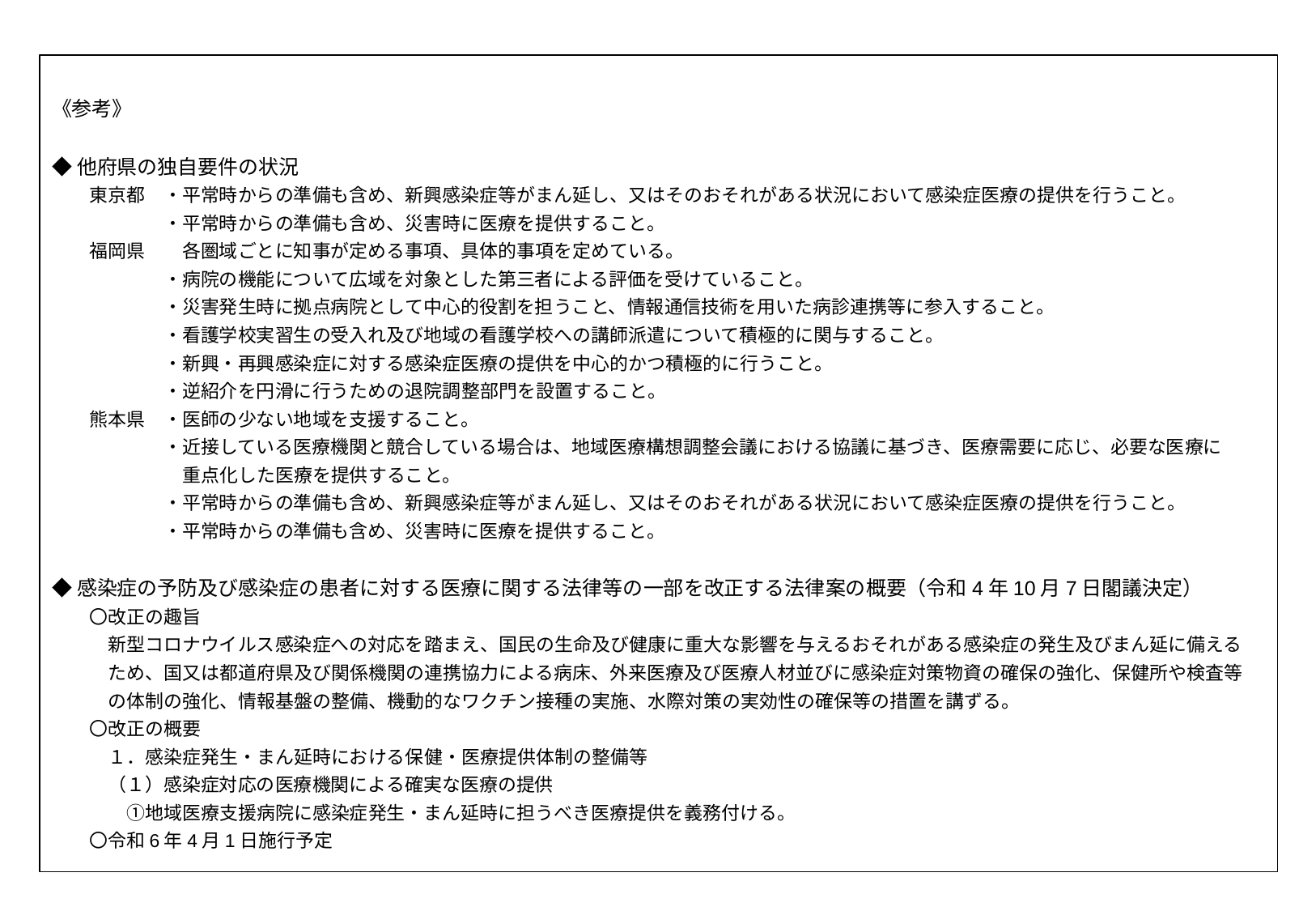

《参考》

◆他府県の独自要件の状況
　　東京都　・平常時からの準備も含め、新興感染症等がまん延し、又はそのおそれがある状況において感染症医療の提供を行うこと。
　　　　　　・平常時からの準備も含め、災害時に医療を提供すること。
　　福岡県　　各圏域ごとに知事が定める事項、具体的事項を定めている。
　　　　　　・病院の機能について広域を対象とした第三者による評価を受けていること。
　　　　　　・災害発生時に拠点病院として中心的役割を担うこと、情報通信技術を用いた病診連携等に参入すること。
　　　　　　・看護学校実習生の受入れ及び地域の看護学校への講師派遣について積極的に関与すること。
　　　　　　・新興・再興感染症に対する感染症医療の提供を中心的かつ積極的に行うこと。
　　　　　　・逆紹介を円滑に行うための退院調整部門を設置すること。
　　熊本県　・医師の少ない地域を支援すること。
　　　　　　・近接している医療機関と競合している場合は、地域医療構想調整会議における協議に基づき、医療需要に応じ、必要な医療に
　　　　　　　重点化した医療を提供すること。
　　　　　　・平常時からの準備も含め、新興感染症等がまん延し、又はそのおそれがある状況において感染症医療の提供を行うこと。
　　　　　　・平常時からの準備も含め、災害時に医療を提供すること。

◆感染症の予防及び感染症の患者に対する医療に関する法律等の一部を改正する法律案の概要（令和4年10月7日閣議決定）
　　〇改正の趣旨
　　　新型コロナウイルス感染症への対応を踏まえ、国民の生命及び健康に重大な影響を与えるおそれがある感染症の発生及びまん延に備える
　　　ため、国又は都道府県及び関係機関の連携協力による病床、外来医療及び医療人材並びに感染症対策物資の確保の強化、保健所や検査等
　　　の体制の強化、情報基盤の整備、機動的なワクチン接種の実施、水際対策の実効性の確保等の措置を講ずる。
　　〇改正の概要
　　　１．感染症発生・まん延時における保健・医療提供体制の整備等
　　　（１）感染症対応の医療機関による確実な医療の提供
　　　　①地域医療支援病院に感染症発生・まん延時に担うべき医療提供を義務付ける。
　　〇令和6年4月1日施行予定